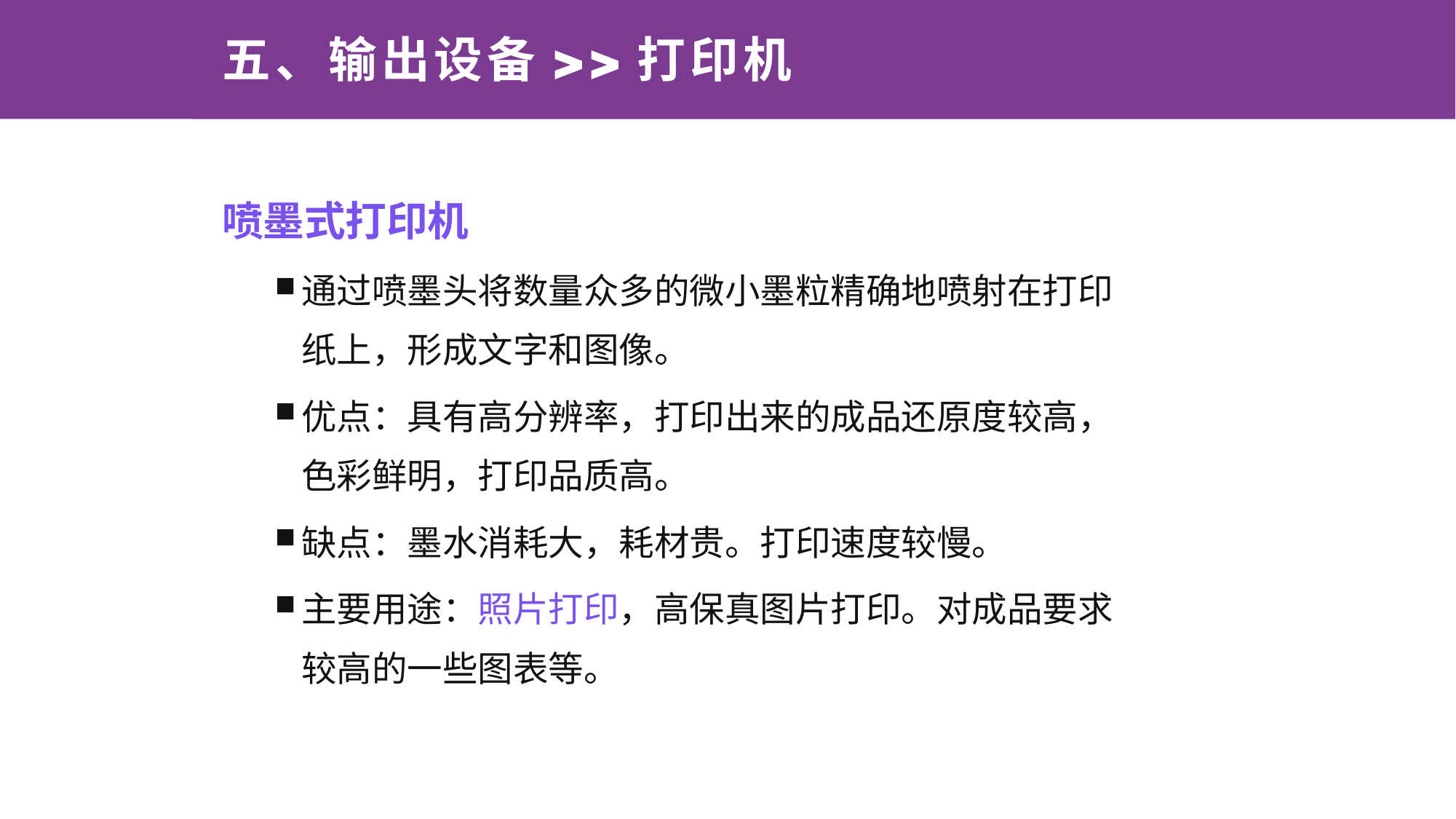

# 五、输出设备>>打印机
喷墨式打印机
通过喷墨头将数量众多的微小墨粒精确地喷射在打印纸上，形成文字和图像。
优点：具有高分辨率，打印出来的成品还原度较高，色彩鲜明，打印品质高。
缺点：墨水消耗大，耗材贵。打印速度较慢。
主要用途：照片打印，高保真图片打印。对成品要求较高的一些图表等。